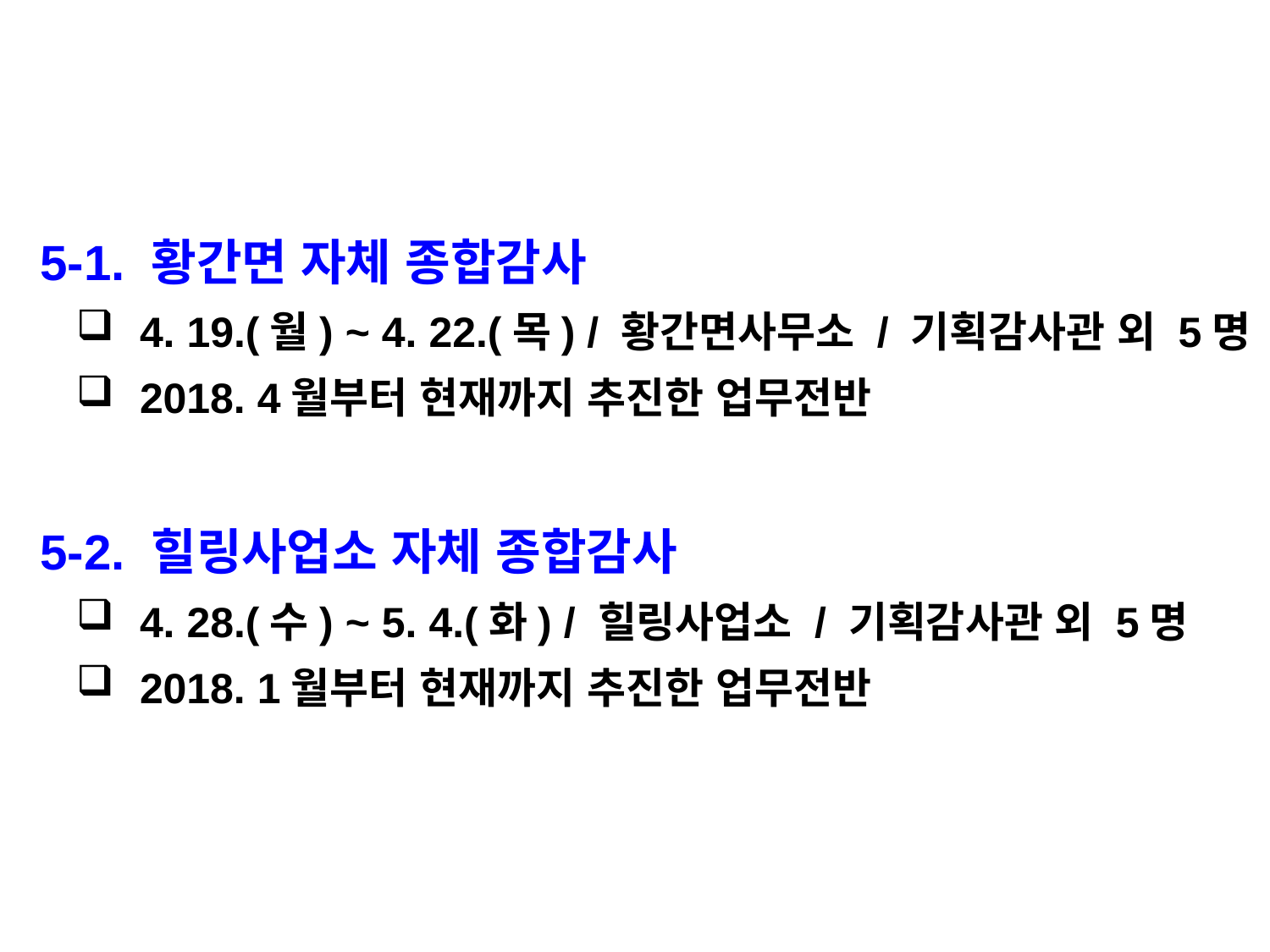

5-1. 황간면 자체 종합감사
4. 19.(월) ~ 4. 22.(목) / 황간면사무소 / 기획감사관 외 5명
2018. 4월부터 현재까지 추진한 업무전반

  5-2. 힐링사업소 자체 종합감사
4. 28.(수) ~ 5. 4.(화) / 힐링사업소 / 기획감사관 외 5명
2018. 1월부터 현재까지 추진한 업무전반